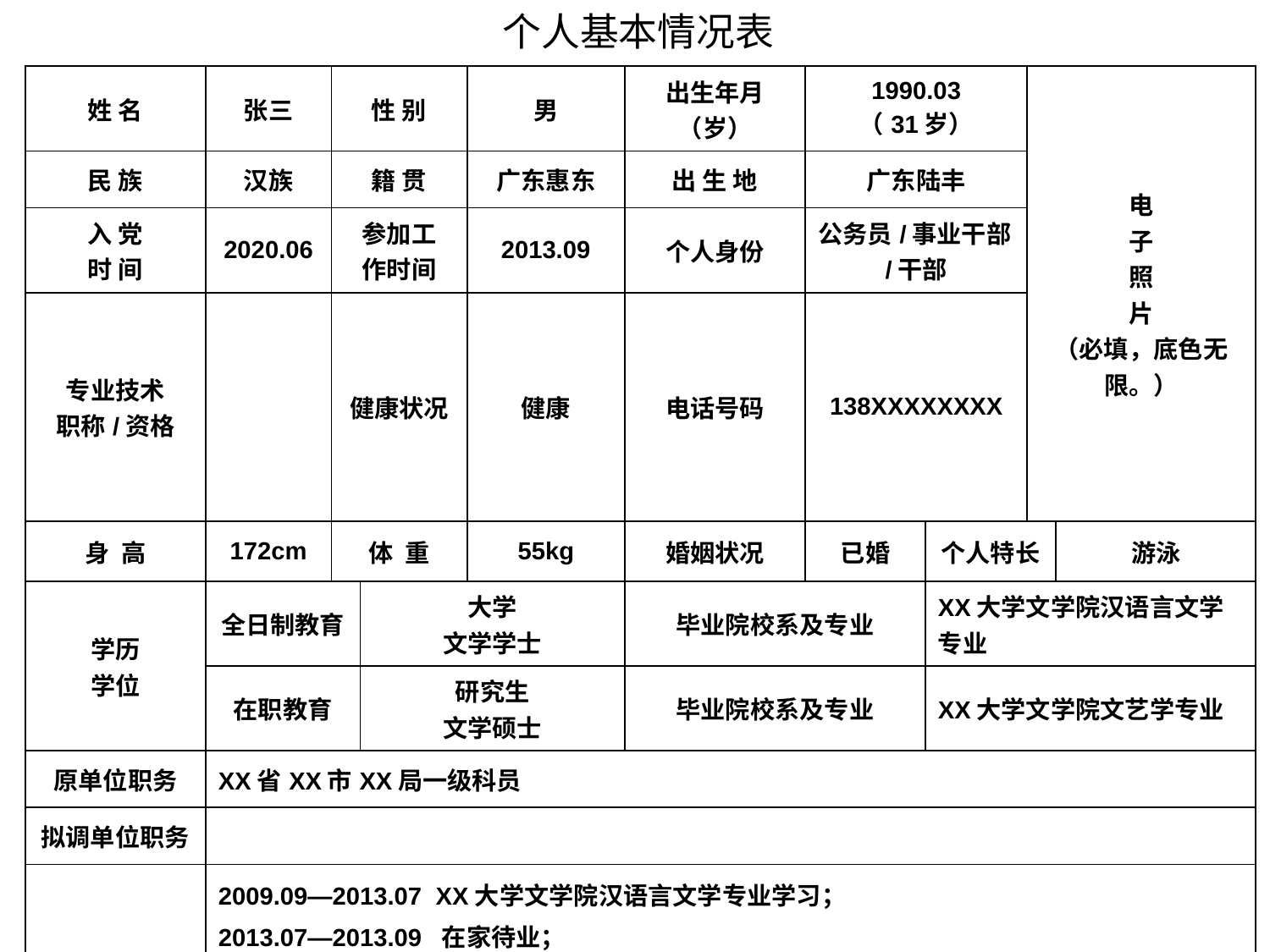

个人基本情况表
| 姓 名 | 张三 | 性 别 |  | 男 | 出生年月 （岁） | 1990.03 （31岁） |  | 电 子 照 片 （必填，底色无限。） |  |
| --- | --- | --- | --- | --- | --- | --- | --- | --- | --- |
| 民 族 | 汉族 | 籍 贯 |  | 广东惠东 | 出 生 地 | 广东陆丰 |  |  |  |
| 入 党 时 间 | 2020.06 | 参加工 作时间 |  | 2013.09 | 个人身份 | 公务员/事业干部/干部 |  |  |  |
| 专业技术 职称/资格 |  | 健康状况 |  | 健康 | 电话号码 | 138XXXXXXXX |  |  |  |
| 身 高 | 172cm | 体 重 |  | 55kg | 婚姻状况 | 已婚 | 个人特长 |  | 游泳 |
| 学历 学位 | 全日制教育 |  | 大学 文学学士 |  | 毕业院校系及专业 |  | XX大学文学院汉语言文学专业 |  |  |
|  | 在职教育 |  | 研究生 文学硕士 |  | 毕业院校系及专业 |  | XX大学文学院文艺学专业 |  |  |
| 原单位职务 | XX省XX市XX局一级科员 |  |  |  |  |  |  |  |  |
| 拟调单位职务 |  |  |  |  |  |  |  |  |  |
| 简 历 | 2009.09—2013.07 XX大学文学院汉语言文学专业学习； 2013.07—2013.09 在家待业； 2013.09—2014.09 XX省XX市XX局试用期人员； 2014.09—2019.06 XX省XX市XX局科员（其间：2015.09—2017.07参加XX大学文学院文艺学专 业硕士研究生班学习并毕业）； 2019.06— XX省XX市XX局一级科员。 |  |  |  |  |  |  |  |  |